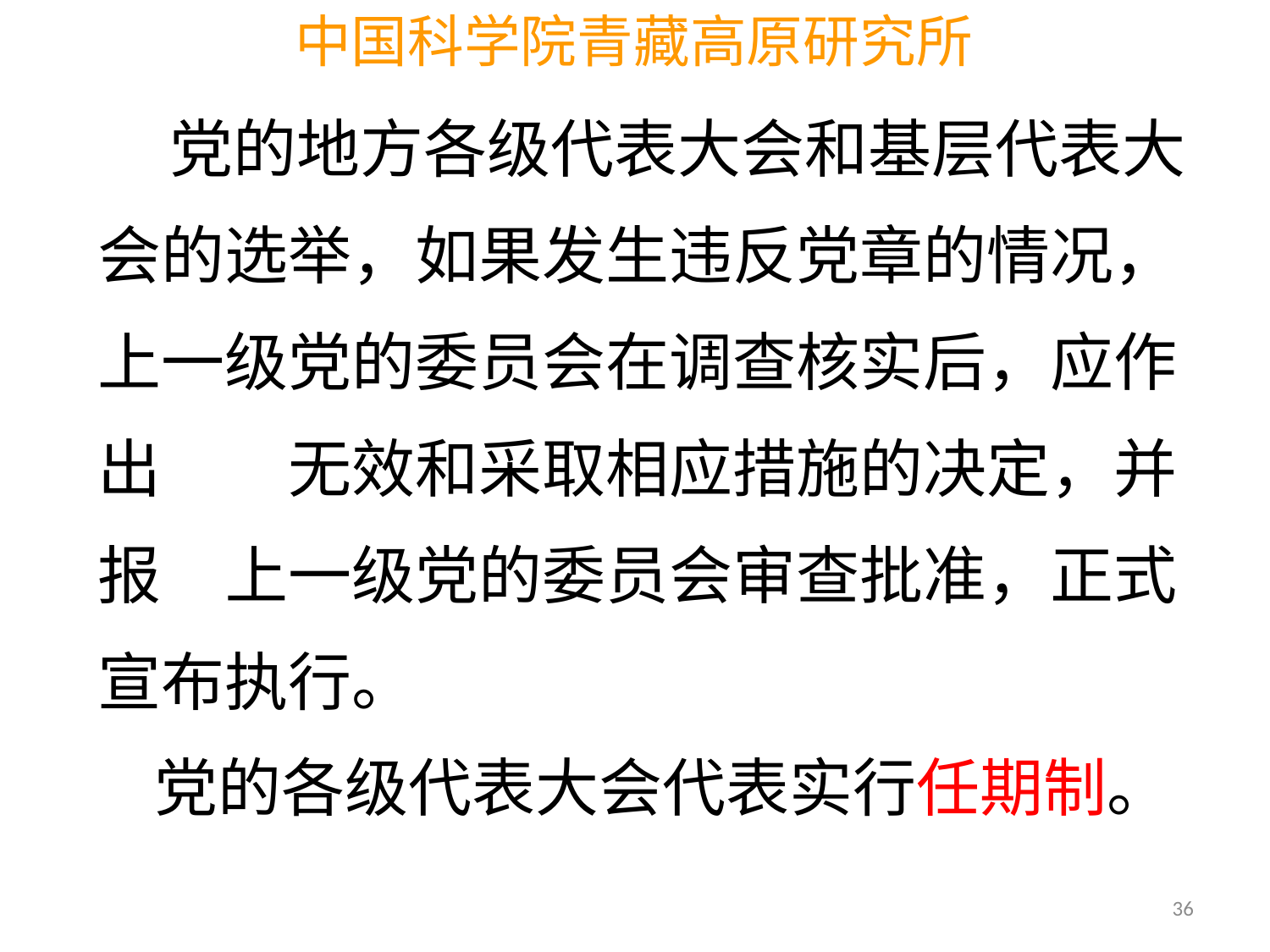

# 党的地方各级代表大会和基层代表大会的选举，如果发生违反党章的情况，上一级党的委员会在调查核实后，应作出选举无效和采取相应措施的决定，并报再上一级党的委员会审查批准，正式宣布执行。 党的各级代表大会代表实行任期制。

36